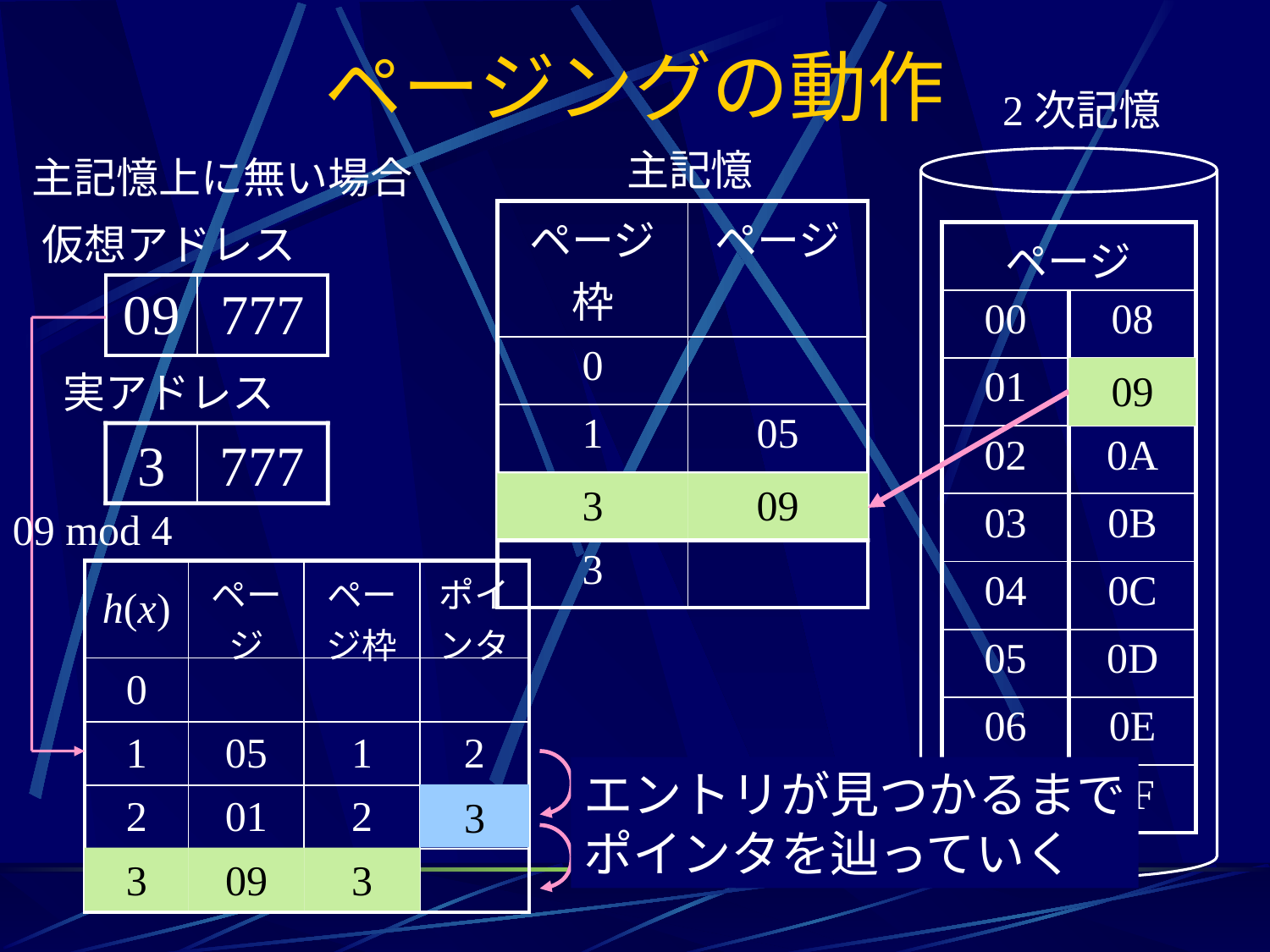

# ページングの動作
2次記憶
主記憶
主記憶上に無い場合

| ページ枠 | ページ |
| --- | --- |
| 0 |  |
| 1 | 05 |
| 2 | 01 |
| 3 |  |
仮想アドレス
| ページ |  |
| --- | --- |
| 00 | 08 |
| 01 | 09 |
| 02 | 0A |
| 03 | 0B |
| 04 | 0C |
| 05 | 0D |
| 06 | 0E |
| 07 | 0F |
| 09 | 777 |
| --- | --- |

09 mod 4

09
実アドレス
3

777

3

09

| h(x) | ページ | ページ枠 | ポインタ |
| --- | --- | --- | --- |
| 0 |  |  |  |
| 1 | 05 | 1 | 2 |
| 2 | 01 | 2 |  |
| 3 |  |  |  |

エントリが見つかるまで
ポインタを辿っていく
3

3
09
3